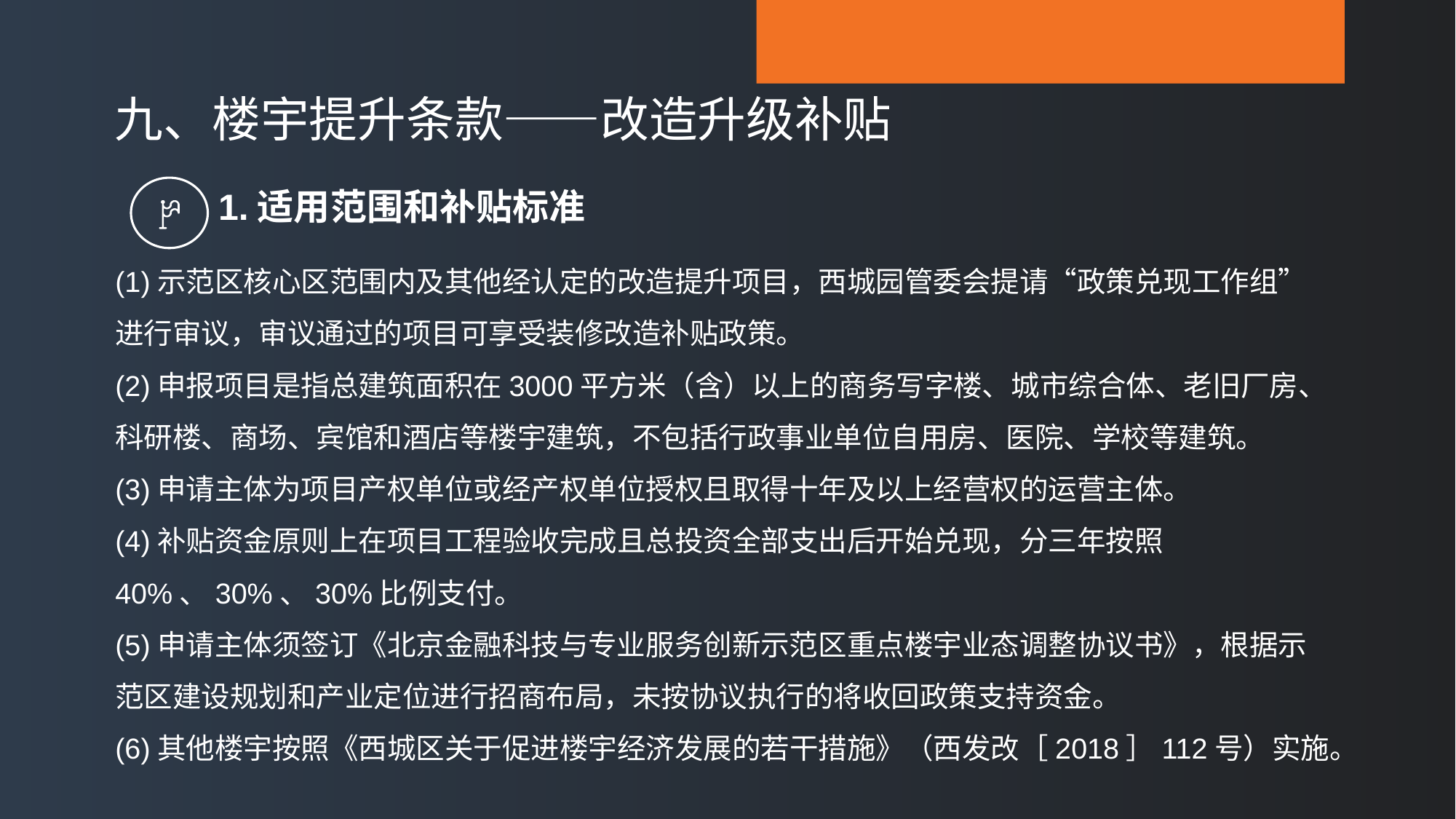

九、楼宇提升条款——改造升级补贴

1.适用范围和补贴标准

(1)示范区核心区范围内及其他经认定的改造提升项目，西城园管委会提请“政策兑现工作组”进行审议，审议通过的项目可享受装修改造补贴政策。
(2)申报项目是指总建筑面积在3000平方米（含）以上的商务写字楼、城市综合体、老旧厂房、科研楼、商场、宾馆和酒店等楼宇建筑，不包括行政事业单位自用房、医院、学校等建筑。
(3)申请主体为项目产权单位或经产权单位授权且取得十年及以上经营权的运营主体。
(4)补贴资金原则上在项目工程验收完成且总投资全部支出后开始兑现，分三年按照40%、30%、30%比例支付。
(5)申请主体须签订《北京金融科技与专业服务创新示范区重点楼宇业态调整协议书》，根据示范区建设规划和产业定位进行招商布局，未按协议执行的将收回政策支持资金。
(6)其他楼宇按照《西城区关于促进楼宇经济发展的若干措施》（西发改［2018］112号）实施。